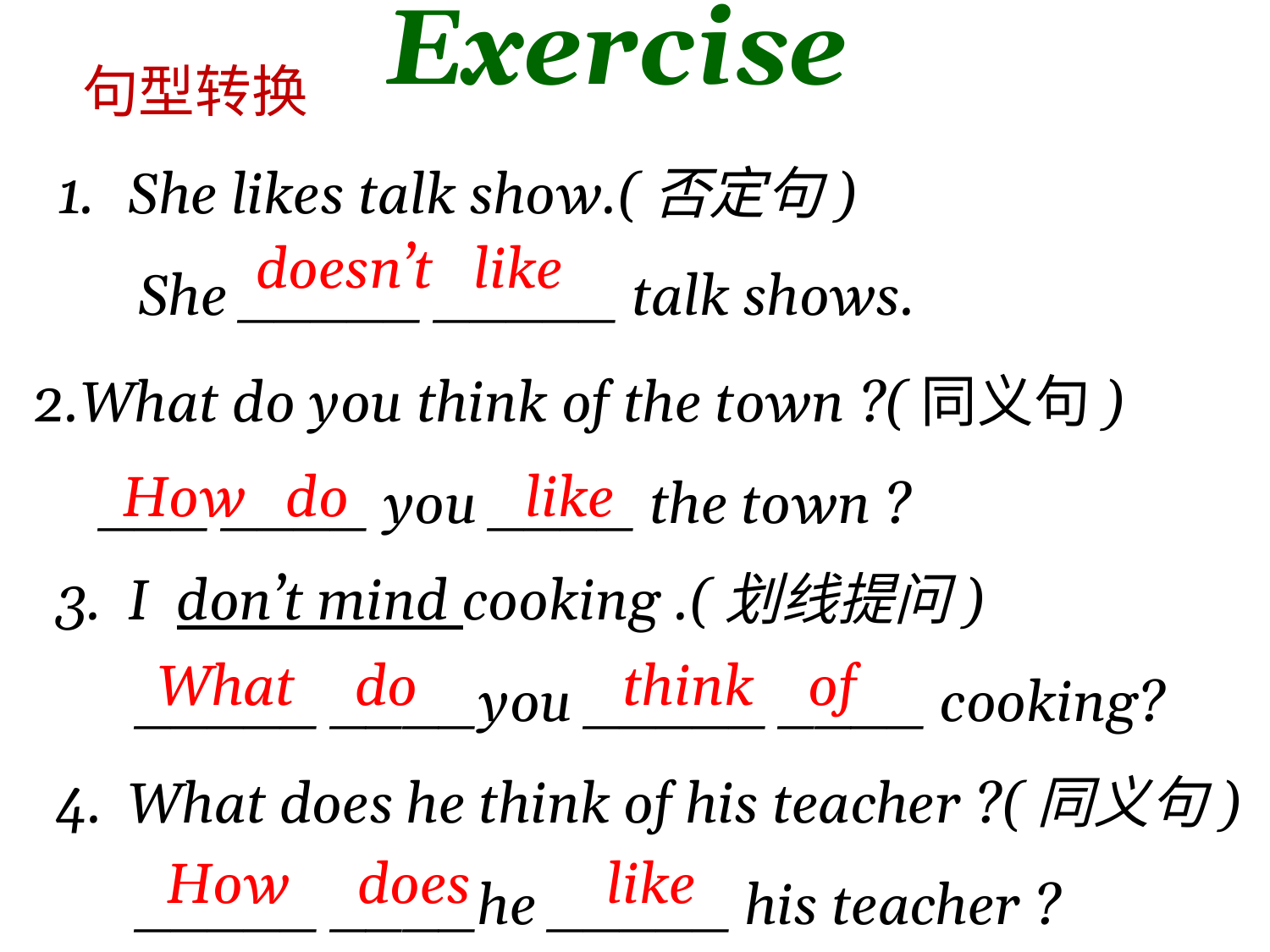

Exercise
      句型转换
She likes talk show.(否定句)
      She _____ _____ talk shows.

I  don’t mind cooking .(划线提问)
      _____ ____you _____ ____ cooking?
What does he think of his teacher ?(同义句)
      _____ ____he _____ his teacher ?

2.What do you think of the town ?(同义句)
     ___ ____ you ____ the town ?

 doesn’t   like
 How   do             like
 What
 do
 think    of
 How     does          like